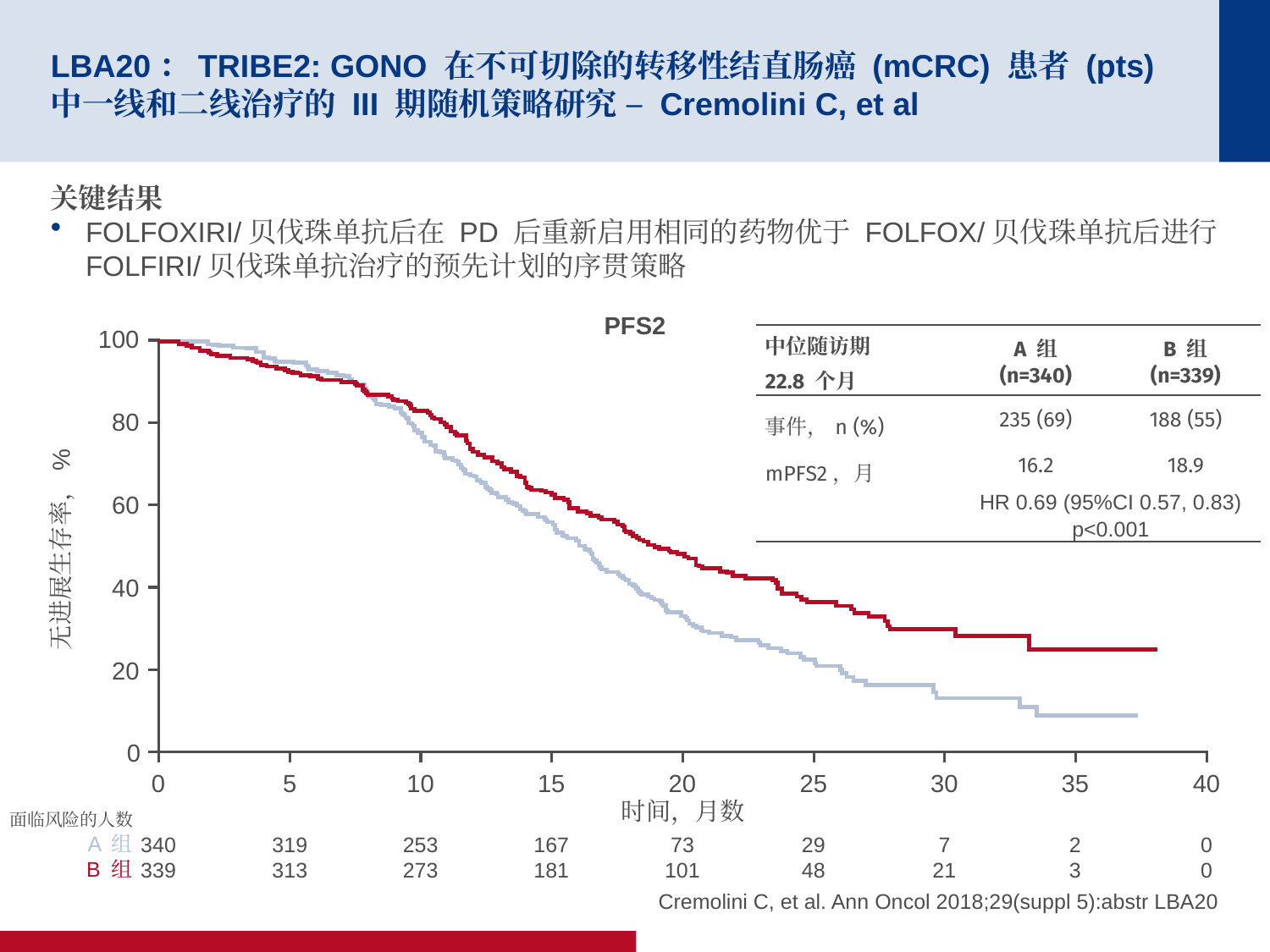

# LBA20：TRIBE2: GONO 在不可切除的转移性结直肠癌 (mCRC) 患者 (pts) 中一线和二线治疗的 III 期随机策略研究 – Cremolini C, et al
关键结果
FOLFOXIRI/贝伐珠单抗后在 PD 后重新启用相同的药物优于 FOLFOX/贝伐珠单抗后进行 FOLFIRI/贝伐珠单抗治疗的预先计划的序贯策略
PFS2
100
| 中位随访期 22.8 个月 | A 组 (n=340) | B 组 (n=339) |
| --- | --- | --- |
| 事件，n (%) | 235 (69) | 188 (55) |
| mPFS2，月 | 16.2 | 18.9 |
|  | HR 0.69 (95%CI 0.57, 0.83) p<0.001 |  |

80
60
无进展生存率，%
40
20
0
0
5
10
15
20
25
30
35
40
时间，月数
面临风险的人数
A 组
B 组
340
339
319
313
253
273
167
181
73
101
29
48
7
21
2
3
0
0
Cremolini C, et al. Ann Oncol 2018;29(suppl 5):abstr LBA20